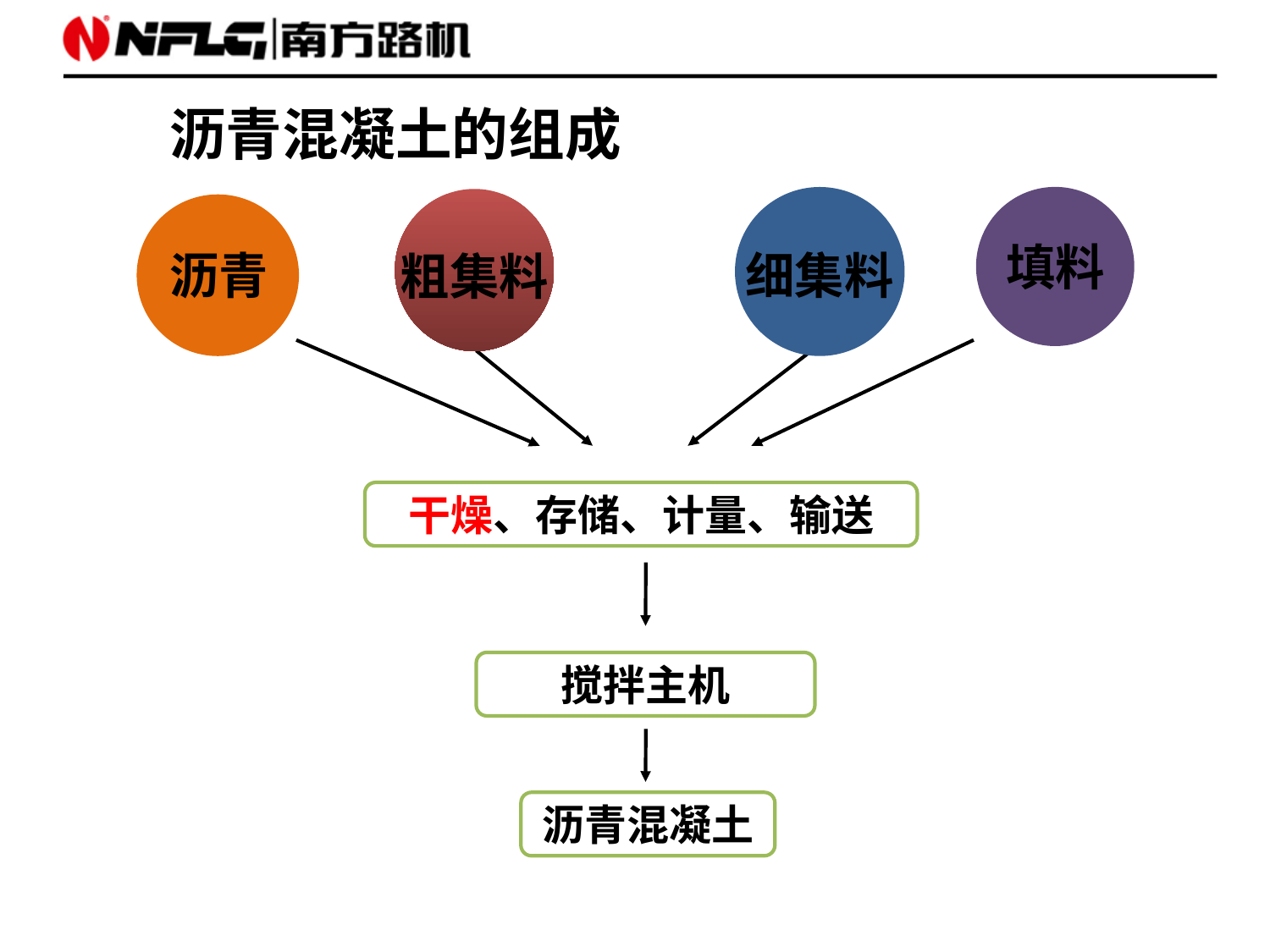

沥青混凝土的组成

填料

细集料

粗集料

沥青
干燥、存储、计量、输送
搅拌主机
沥青混凝土